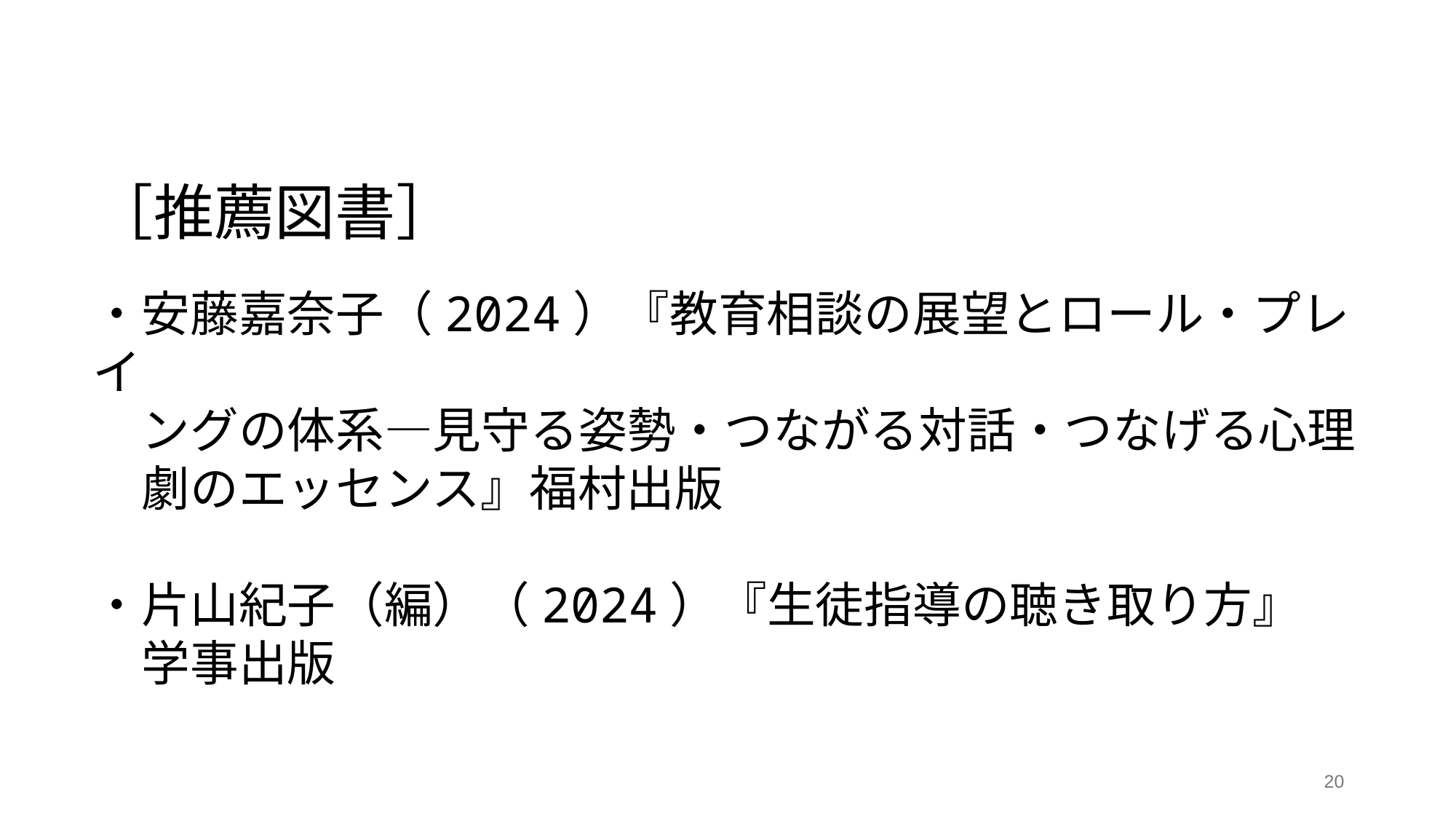

［推薦図書］

・安藤嘉奈子（2024）『教育相談の展望とロール・プレイ
　ングの体系―見守る姿勢・つながる対話・つなげる心理
　劇のエッセンス』福村出版

・片山紀子（編）（2024）『生徒指導の聴き取り方』
　学事出版

20